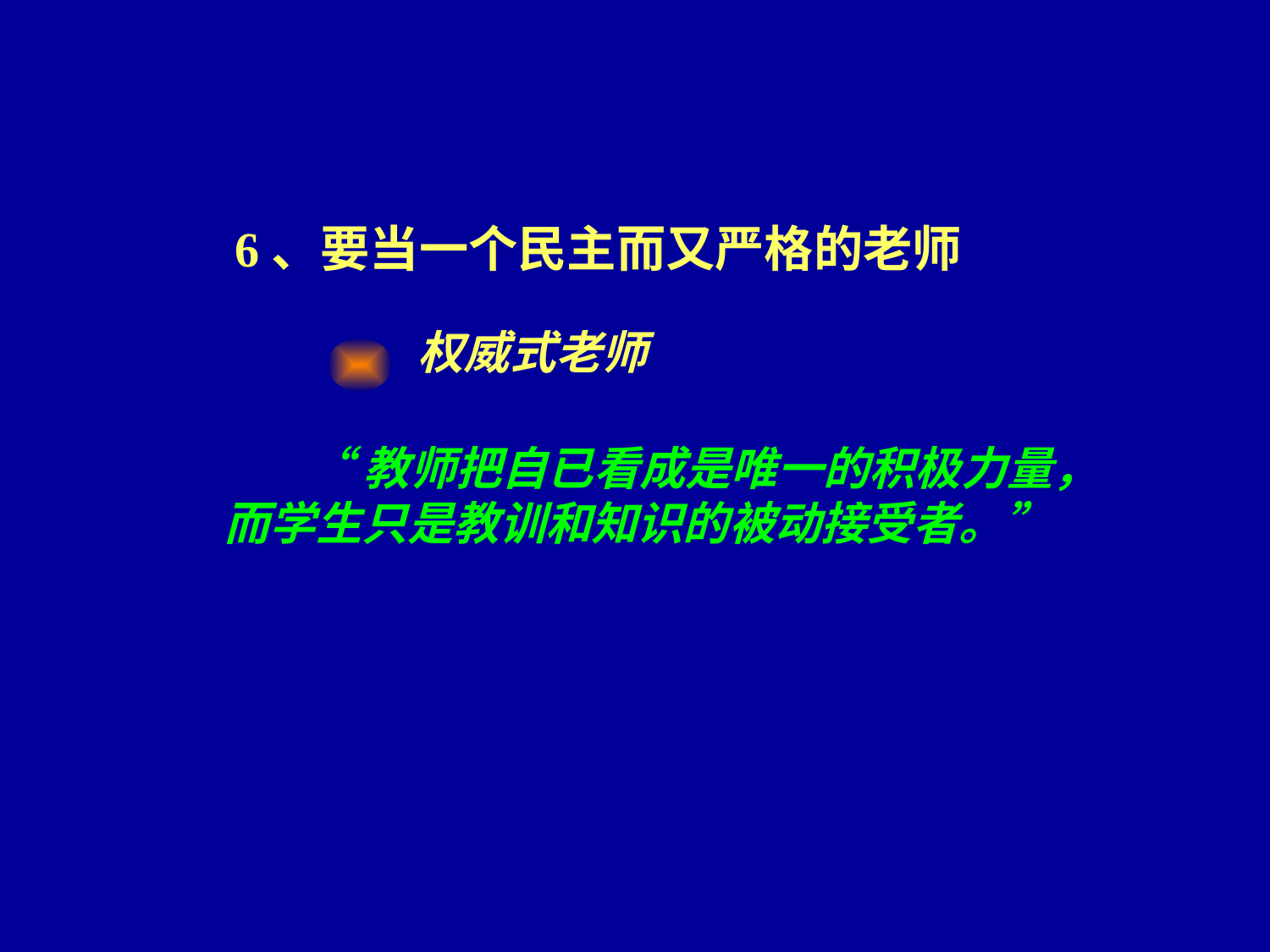

6、要当一个民主而又严格的老师
权威式老师

        “教师把自已看成是唯一的积极力量，而学生只是教训和知识的被动接受者。”